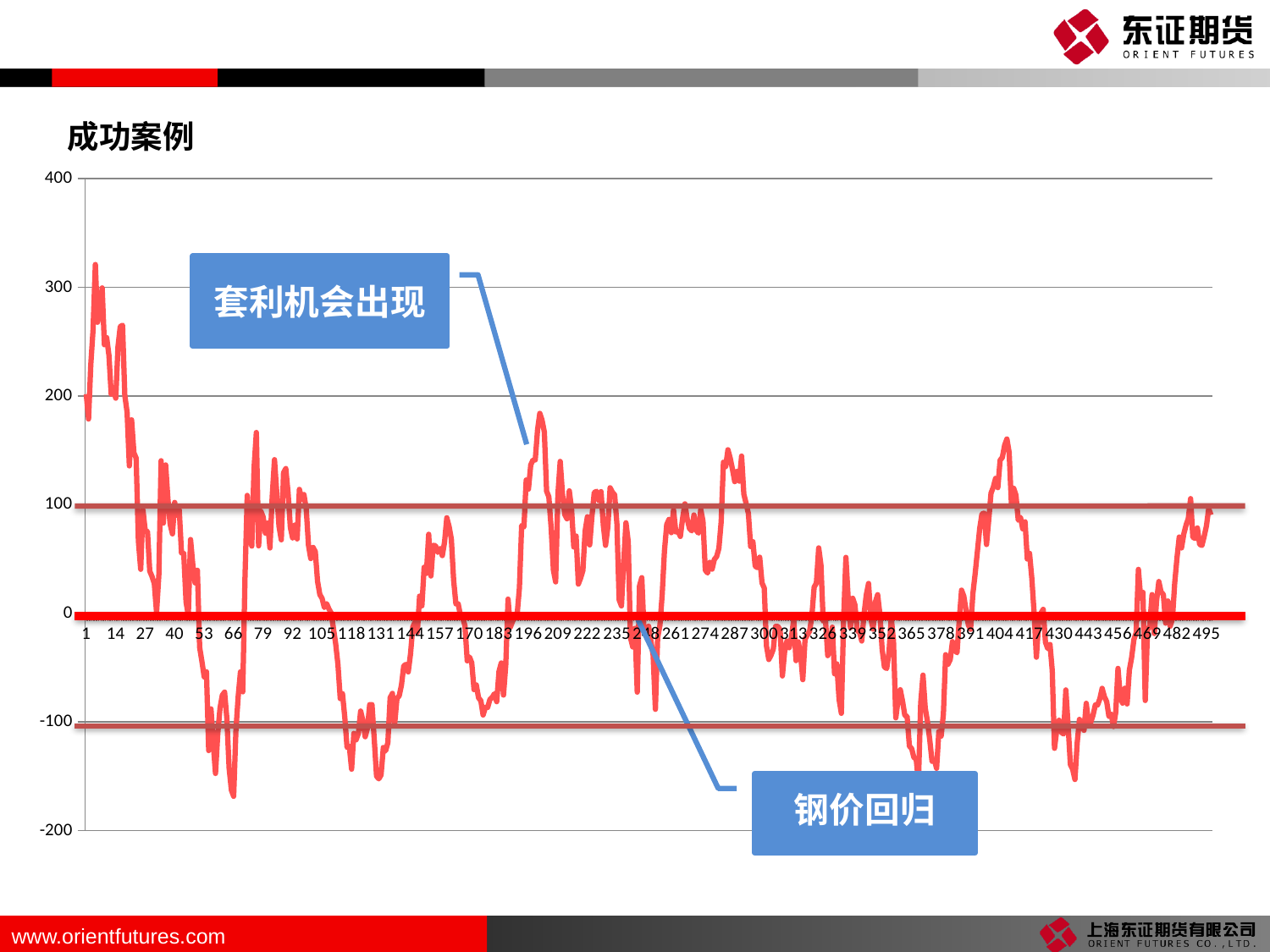

成功案例

### Chart

| Category |  |
|---|---|
套利机会出现